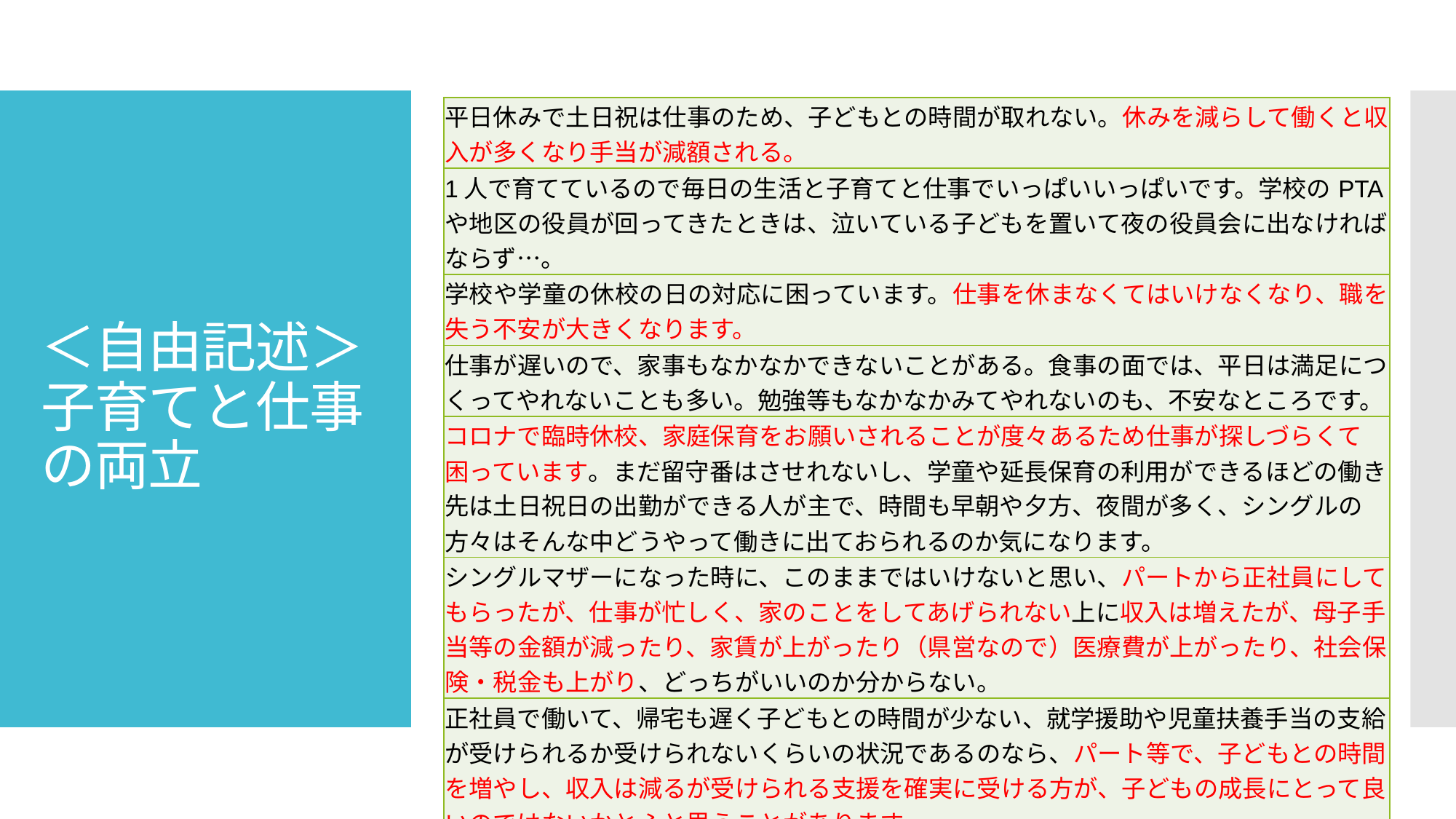

| 平日休みで土日祝は仕事のため、子どもとの時間が取れない。休みを減らして働くと収入が多くなり手当が減額される。 |
| --- |
| 1人で育てているので毎日の生活と子育てと仕事でいっぱいいっぱいです。学校のPTAや地区の役員が回ってきたときは、泣いている子どもを置いて夜の役員会に出なければならず…。 |
| 学校や学童の休校の日の対応に困っています。仕事を休まなくてはいけなくなり、職を失う不安が大きくなります。 |
| 仕事が遅いので、家事もなかなかできないことがある。食事の面では、平日は満足につくってやれないことも多い。勉強等もなかなかみてやれないのも、不安なところです。 |
| コロナで臨時休校、家庭保育をお願いされることが度々あるため仕事が探しづらくて困っています。まだ留守番はさせれないし、学童や延長保育の利用ができるほどの働き先は土日祝日の出勤ができる人が主で、時間も早朝や夕方、夜間が多く、シングルの方々はそんな中どうやって働きに出ておられるのか気になります。 |
| シングルマザーになった時に、このままではいけないと思い、パートから正社員にしてもらったが、仕事が忙しく、家のことをしてあげられない上に収入は増えたが、母子手当等の金額が減ったり、家賃が上がったり（県営なので）医療費が上がったり、社会保険・税金も上がり、どっちがいいのか分からない。 |
| 正社員で働いて、帰宅も遅く子どもとの時間が少ない、就学援助や児童扶養手当の支給が受けられるか受けられないくらいの状況であるのなら、パート等で、子どもとの時間を増やし、収入は減るが受けられる支援を確実に受ける方が、子どもの成長にとって良いのではないかとふと思うことがあります。 |
# ＜自由記述＞子育てと仕事の両立